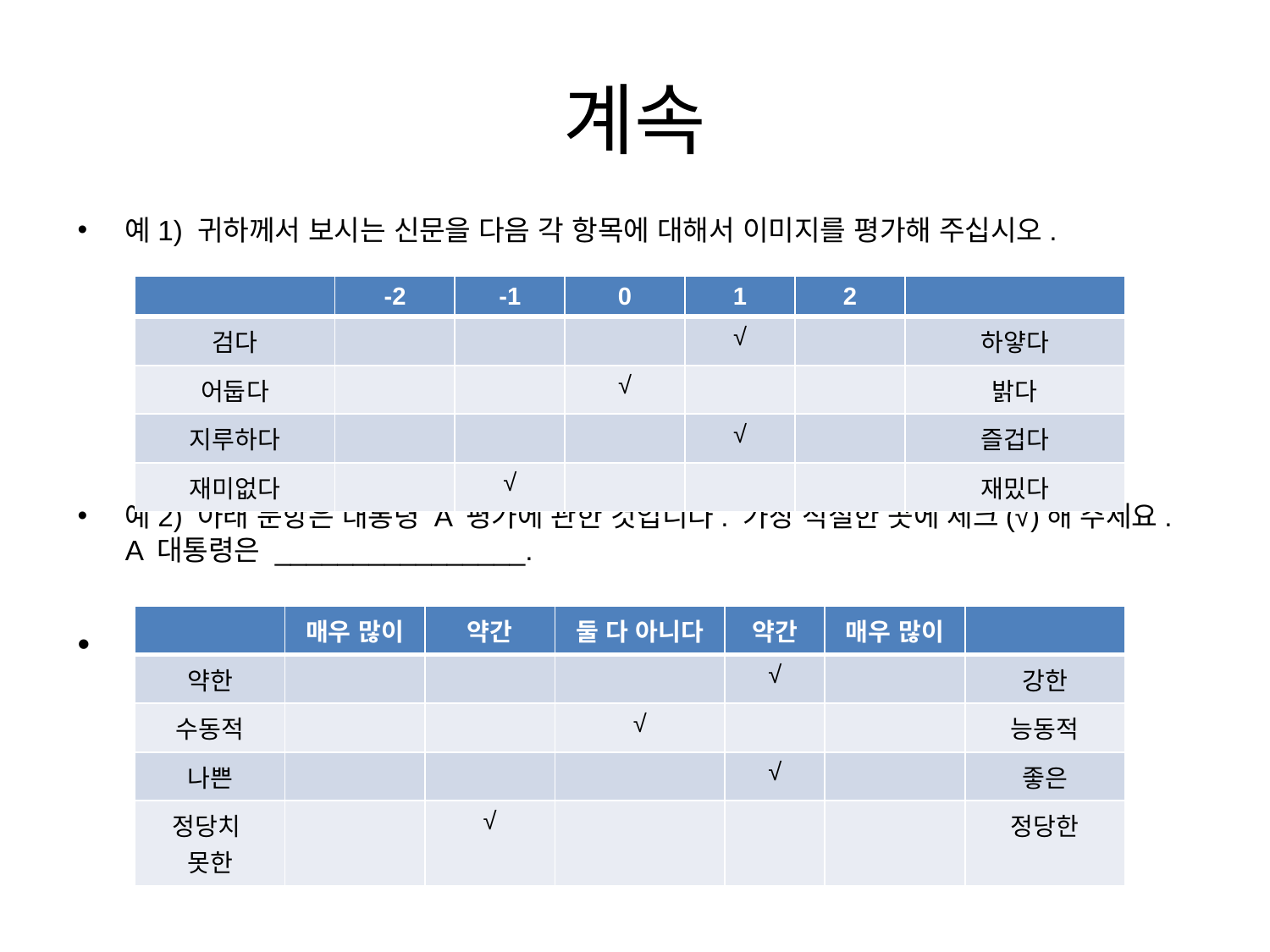

# 계속
예1) 귀하께서 보시는 신문을 다음 각 항목에 대해서 이미지를 평가해 주십시오.

예2) 아래 문항은 대통령 A 평가에 관한 것입니다. 가장 적절한 곳에 체크(√)해 주세요.  A 대통령은 ________________.

|  | -2 | -1 | 0 | 1 | 2 |  |
| --- | --- | --- | --- | --- | --- | --- |
| 검다 |  |  |  | √ |  | 하얗다 |
| 어둡다 |  |  | √ |  |  | 밝다 |
| 지루하다 |  |  |  | √ |  | 즐겁다 |
| 재미없다 |  | √ |  |  |  | 재밌다 |
|  | 매우 많이 | 약간 | 둘 다 아니다 | 약간 | 매우 많이 |  |
| --- | --- | --- | --- | --- | --- | --- |
| 약한 |  |  |  | √ |  | 강한 |
| 수동적 |  |  | √ |  |  | 능동적 |
| 나쁜 |  |  |  | √ |  | 좋은 |
| 정당치 못한 |  | √ |  |  |  | 정당한 |